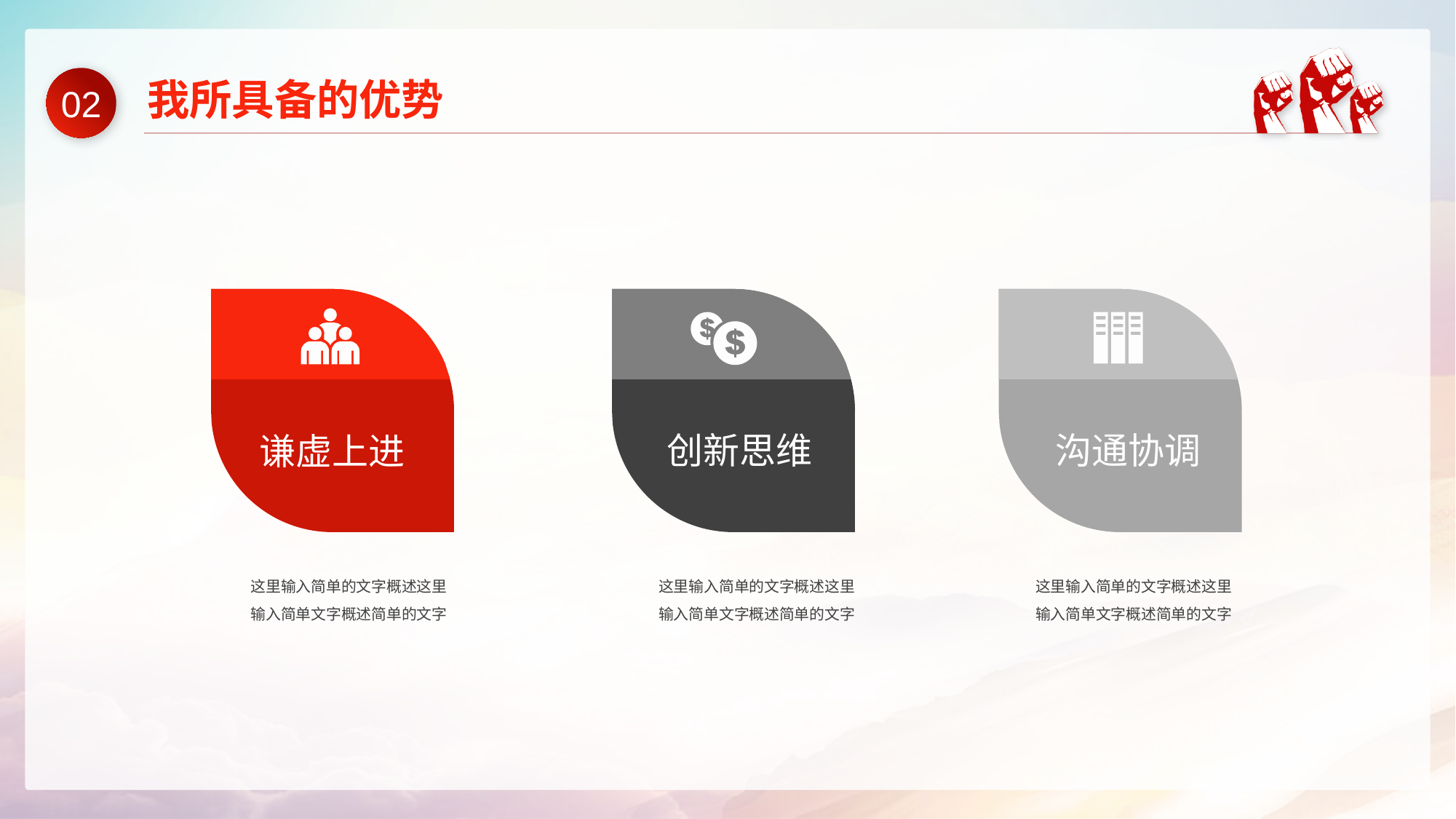

我所具备的优势
02

谦虚上进

创新思维

沟通协调
这里输入简单的文字概述这里输入简单文字概述简单的文字
这里输入简单的文字概述这里输入简单文字概述简单的文字
这里输入简单的文字概述这里输入简单文字概述简单的文字